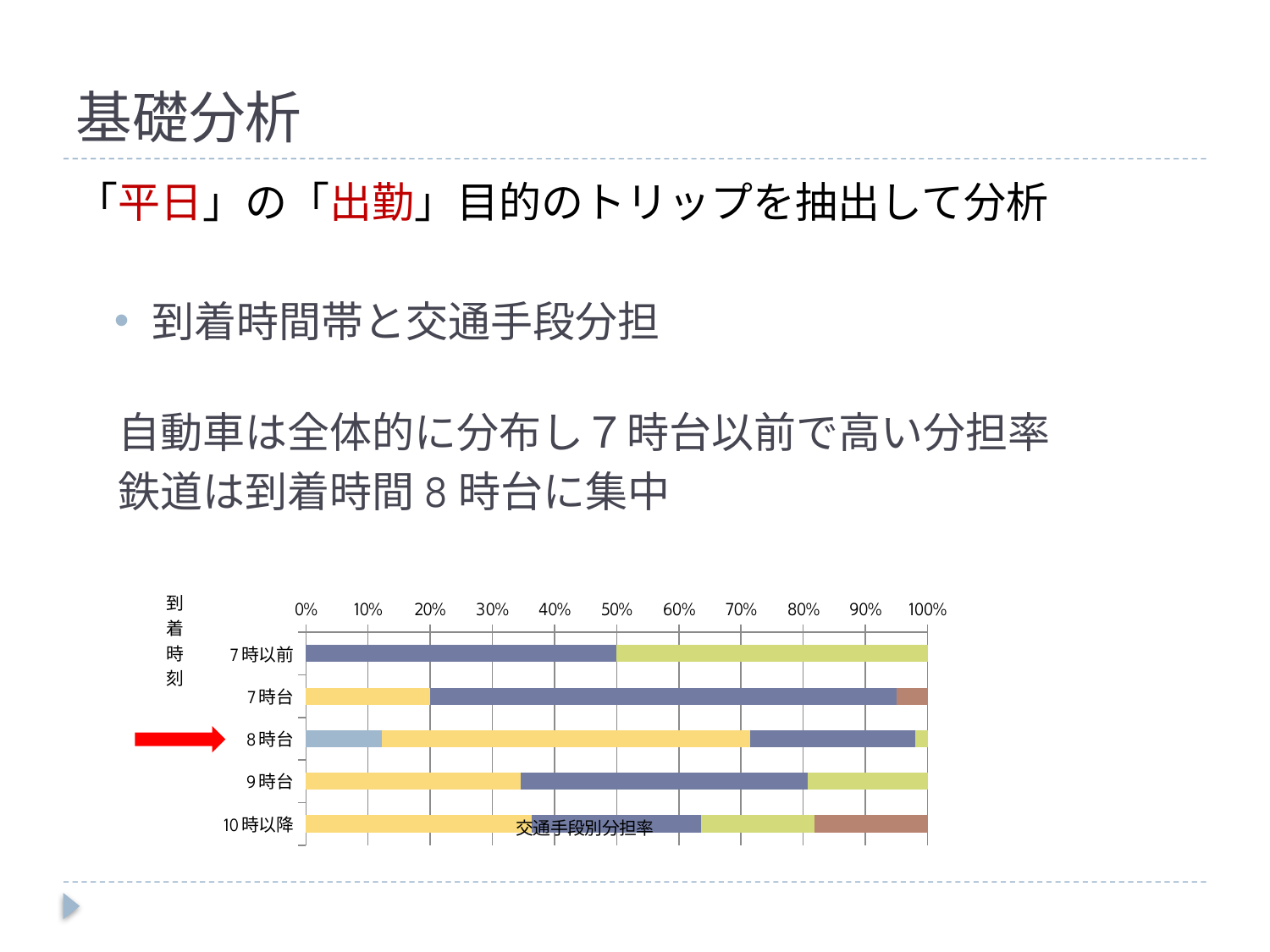

# 基礎分析
「平日」の「出勤」目的のトリップを抽出して分析

到着時間帯と交通手段分担

　自動車は全体的に分布し７時台以前で高い分担率
　鉄道は到着時間8時台に集中

### Chart

| Category | バス | 鉄道 | 自動車 | 自転車 | 徒歩 |
|---|---|---|---|---|---|
| 7時以前 | 0.0 | 0.0 | 1.0 | 1.0 | 0.0 |
| 7時台 | 0.0 | 4.0 | 15.0 | 0.0 | 1.0 |
| 8時台 | 6.0 | 29.0 | 13.0 | 1.0 | 0.0 |
| 9時台 | 0.0 | 9.0 | 12.0 | 5.0 | 0.0 |
| 10時以降 | 0.0 | 4.0 | 3.0 | 2.0 | 2.0 |